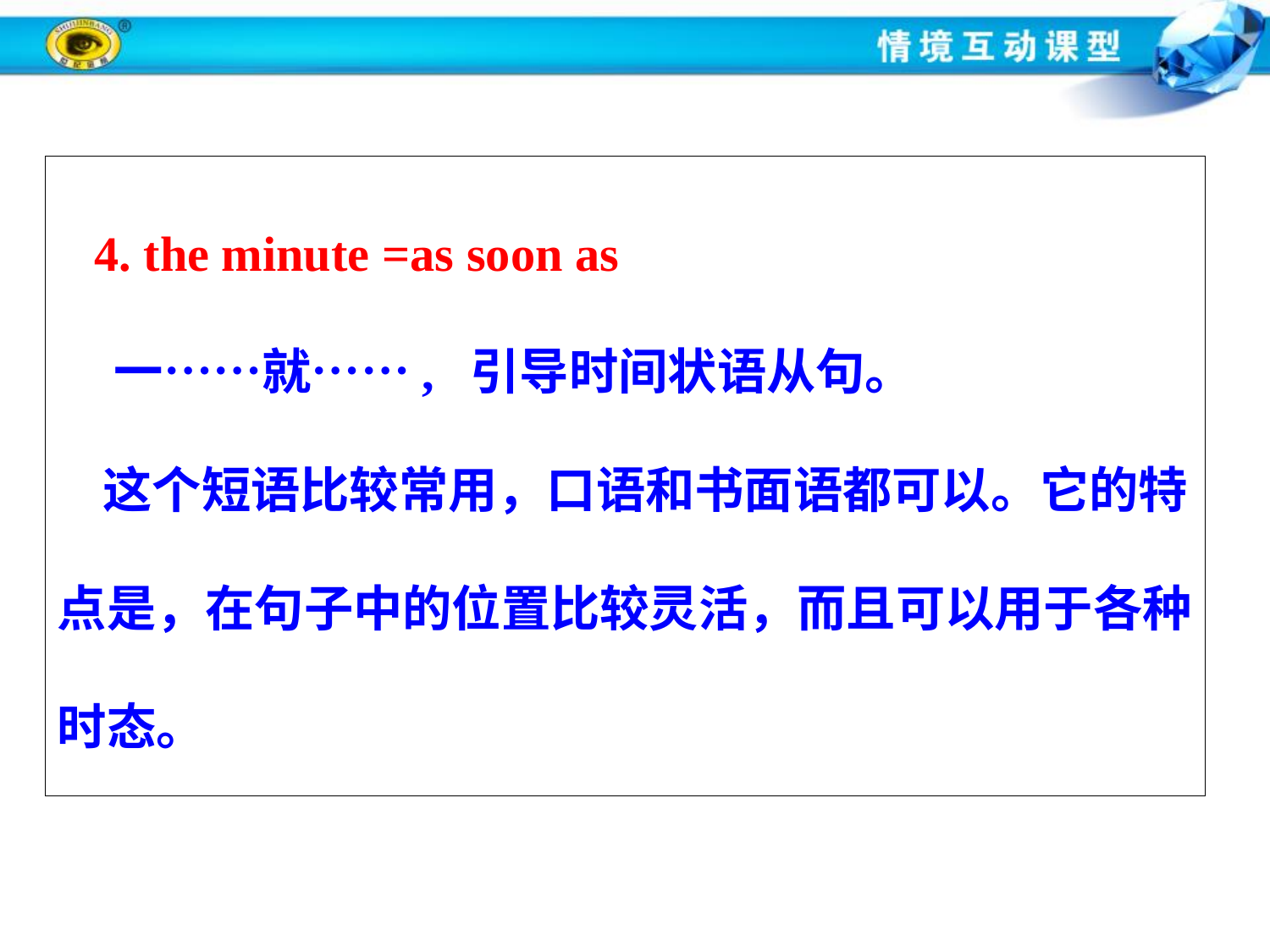

4. the minute =as soon as
    一……就……,  引导时间状语从句。
   这个短语比较常用，口语和书面语都可以。它的特点是，在句子中的位置比较灵活，而且可以用于各种时态。